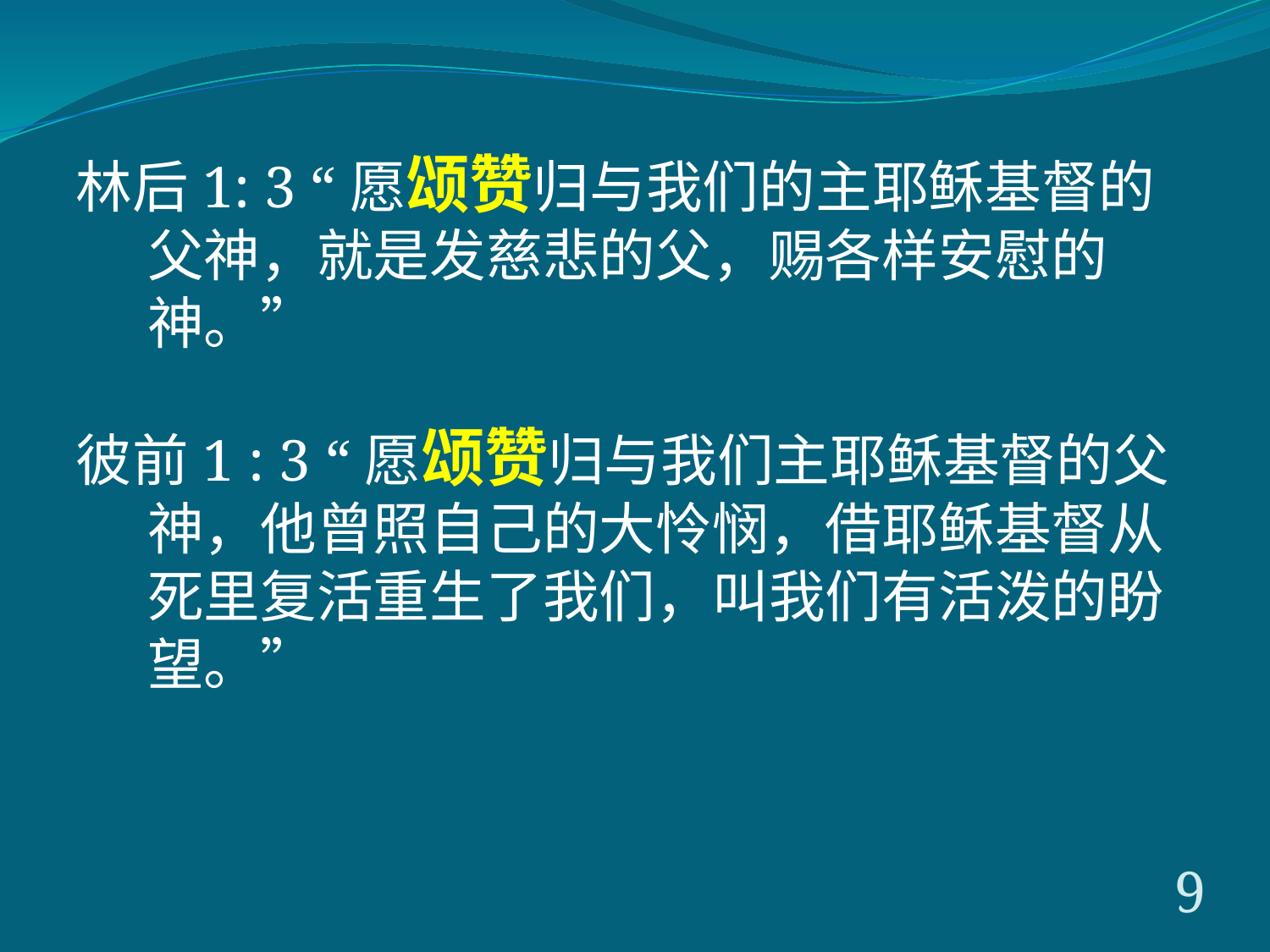

林后1: 3 “愿颂赞归与我们的主耶稣基督的父神，就是发慈悲的父，赐各样安慰的神。”

彼前1 : 3 “愿颂赞归与我们主耶稣基督的父神，他曾照自己的大怜悯，借耶稣基督从死里复活重生了我们，叫我们有活泼的盼望。”

9